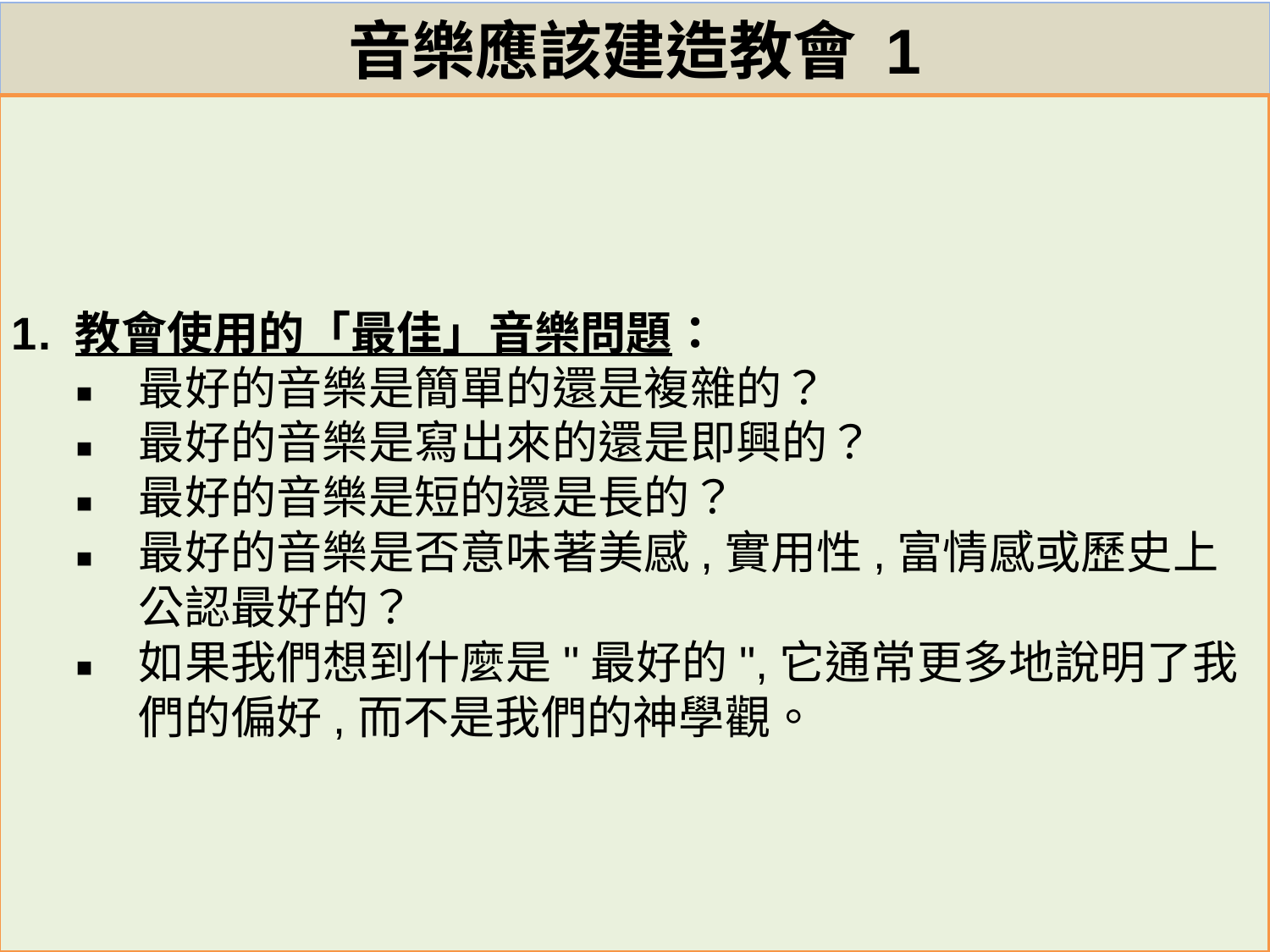

# 音樂應該建造教會 1
教會使用的「最佳」音樂問題：
最好的音樂是簡單的還是複雜的？
最好的音樂是寫出來的還是即興的？
最好的音樂是短的還是長的？
最好的音樂是否意味著美感,實用性,富情感或歷史上公認最好的？
如果我們想到什麼是"最好的",它通常更多地說明了我們的偏好,而不是我們的神學觀。